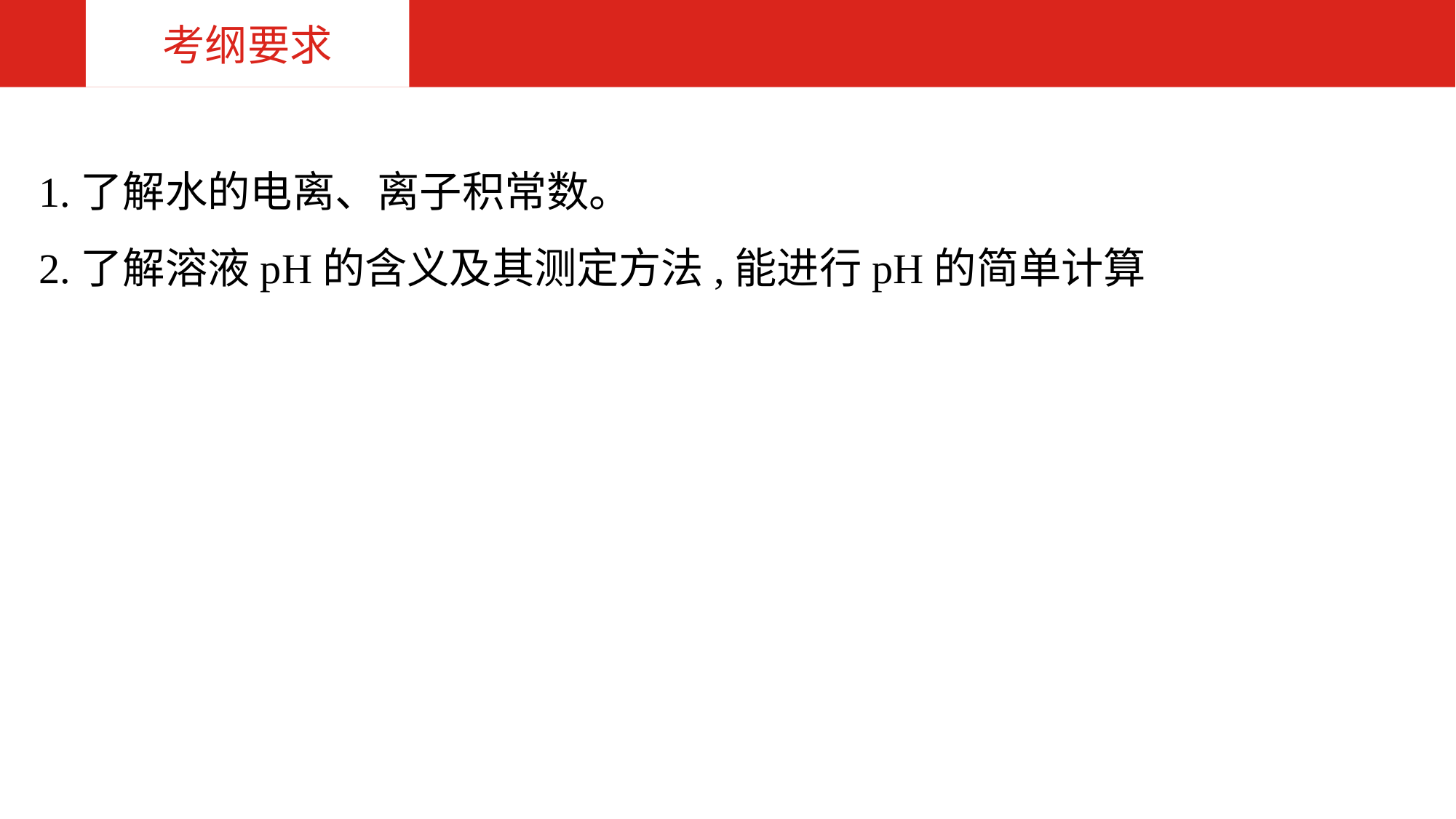

考纲要求
1.了解水的电离、离子积常数。
2.了解溶液pH的含义及其测定方法,能进行pH的简单计算